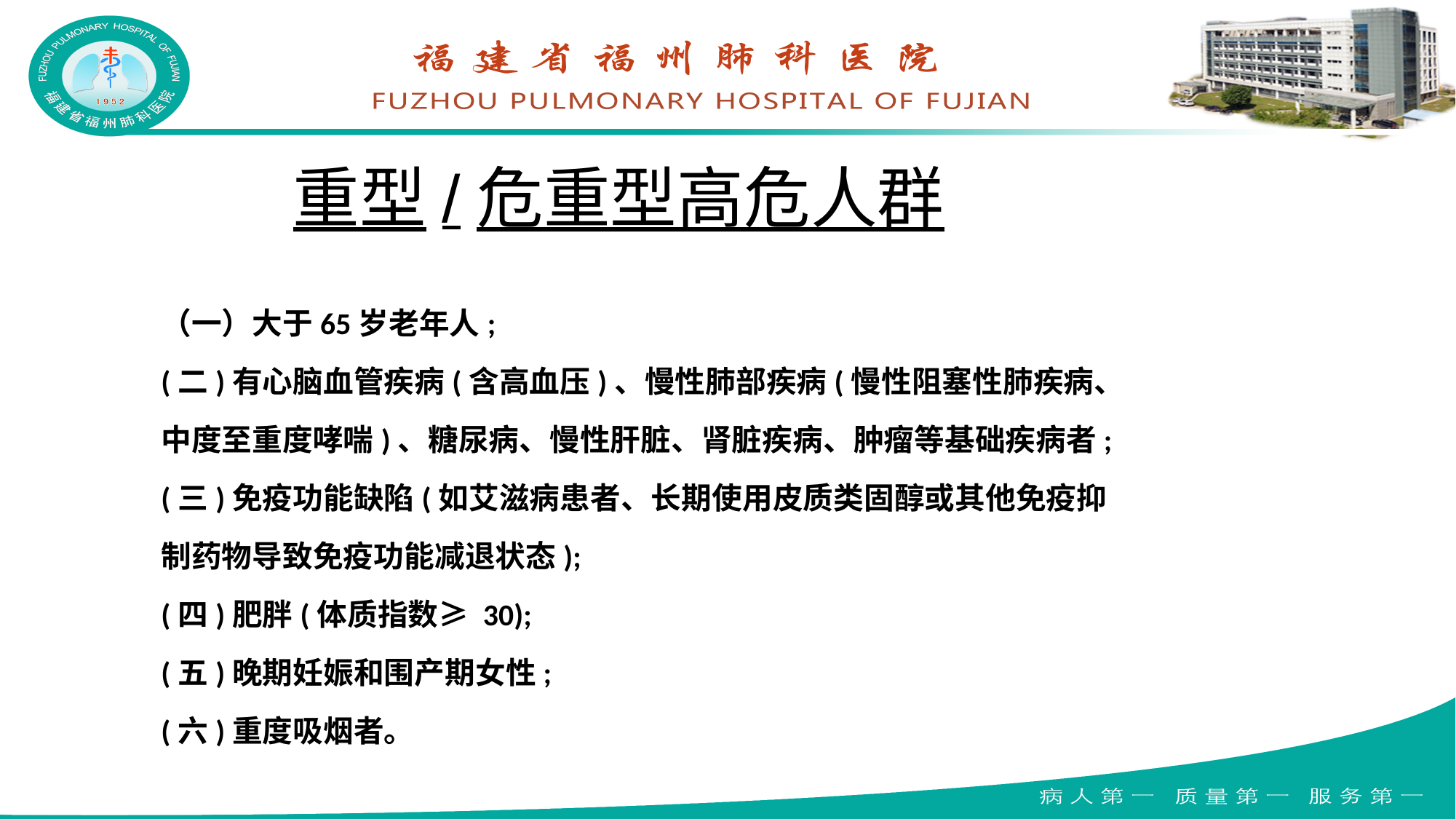

重型/危重型高危人群
（一）大于65岁老年人;
(二)有心脑血管疾病(含高血压)、慢性肺部疾病(慢性阻塞性肺疾病、中度至重度哮喘)、糖尿病、慢性肝脏、肾脏疾病、肿瘤等基础疾病者;
(三)免疫功能缺陷(如艾滋病患者、长期使用皮质类固醇或其他免疫抑制药物导致免疫功能减退状态);
(四)肥胖(体质指数≥ 30);
(五)晚期妊娠和围产期女性;
(六)重度吸烟者。